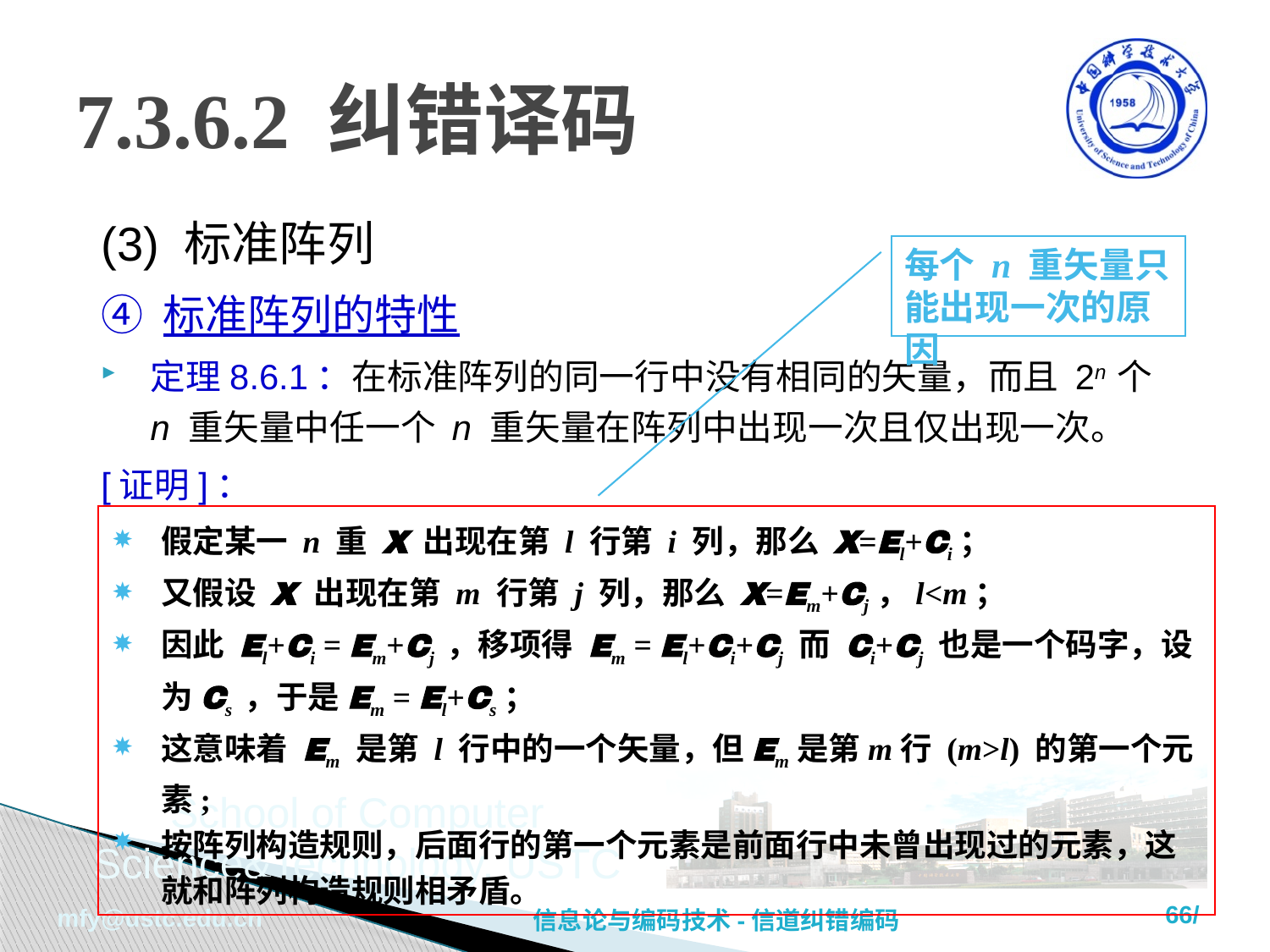

# 7.3.6.2 纠错译码
(3) 标准阵列
④ 标准阵列的特性
定理8.6.1：在标准阵列的同一行中没有相同的矢量，而且 2n 个 n 重矢量中任一个 n 重矢量在阵列中出现一次且仅出现一次。
[证明]：
每个 n 重矢量只能出现一次的原因
假定某一 n 重 X 出现在第 l 行第 i 列，那么 X=El+Ci；
又假设 X 出现在第 m 行第 j 列，那么 X=Em+Cj，l<m；
因此 El+Ci = Em+Cj ，移项得 Em = El+Ci+Cj 而 Ci+Cj 也是一个码字，设为Cs ，于是Em = El+Cs；
这意味着 Em 是第 l 行中的一个矢量，但Em是第m行 (m>l) 的第一个元素;
按阵列构造规则，后面行的第一个元素是前面行中未曾出现过的元素，这就和阵列构造规则相矛盾。